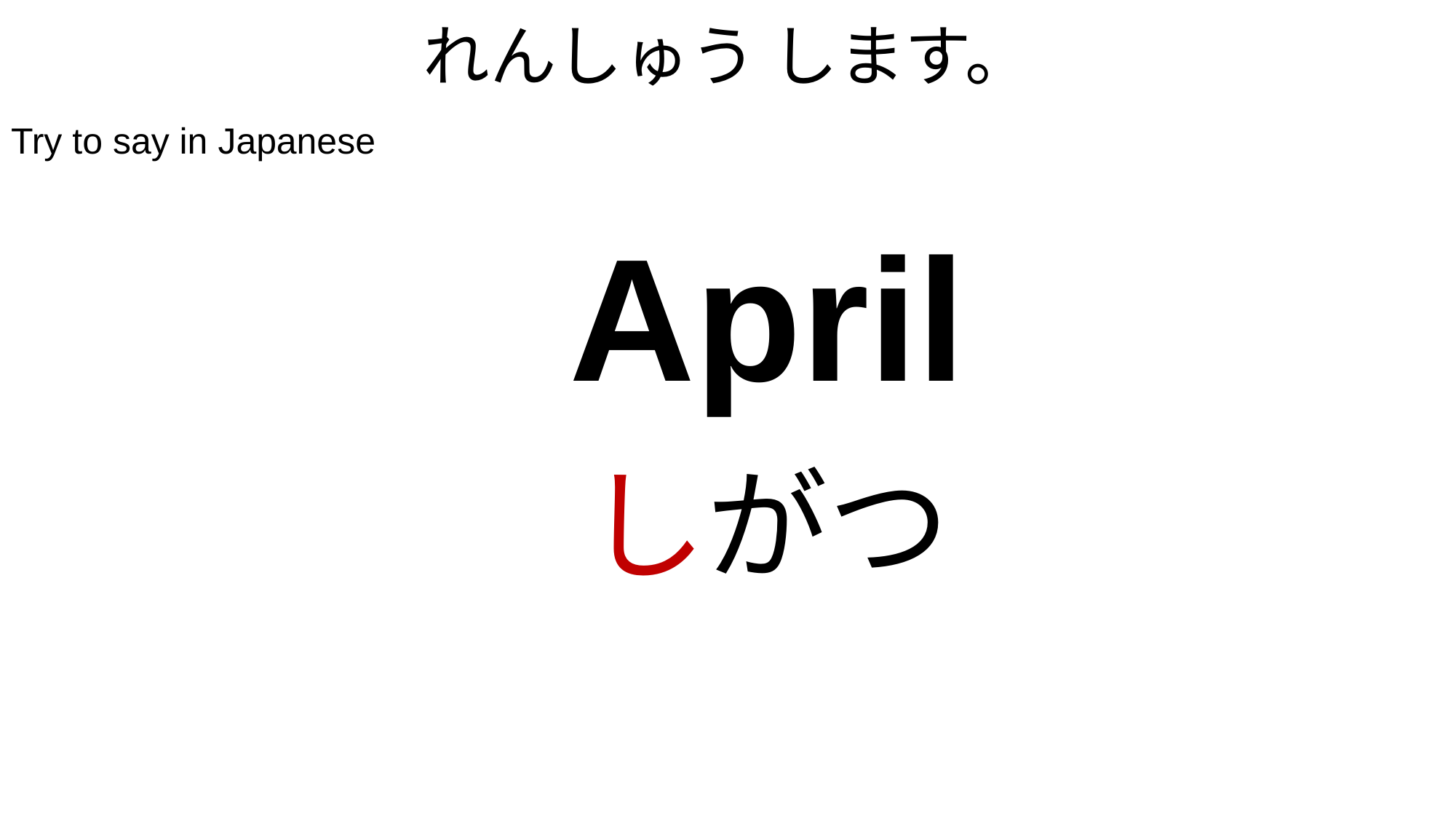

# れんしゅう します。
Try to say in Japanese
| April |
| --- |
| しがつ |